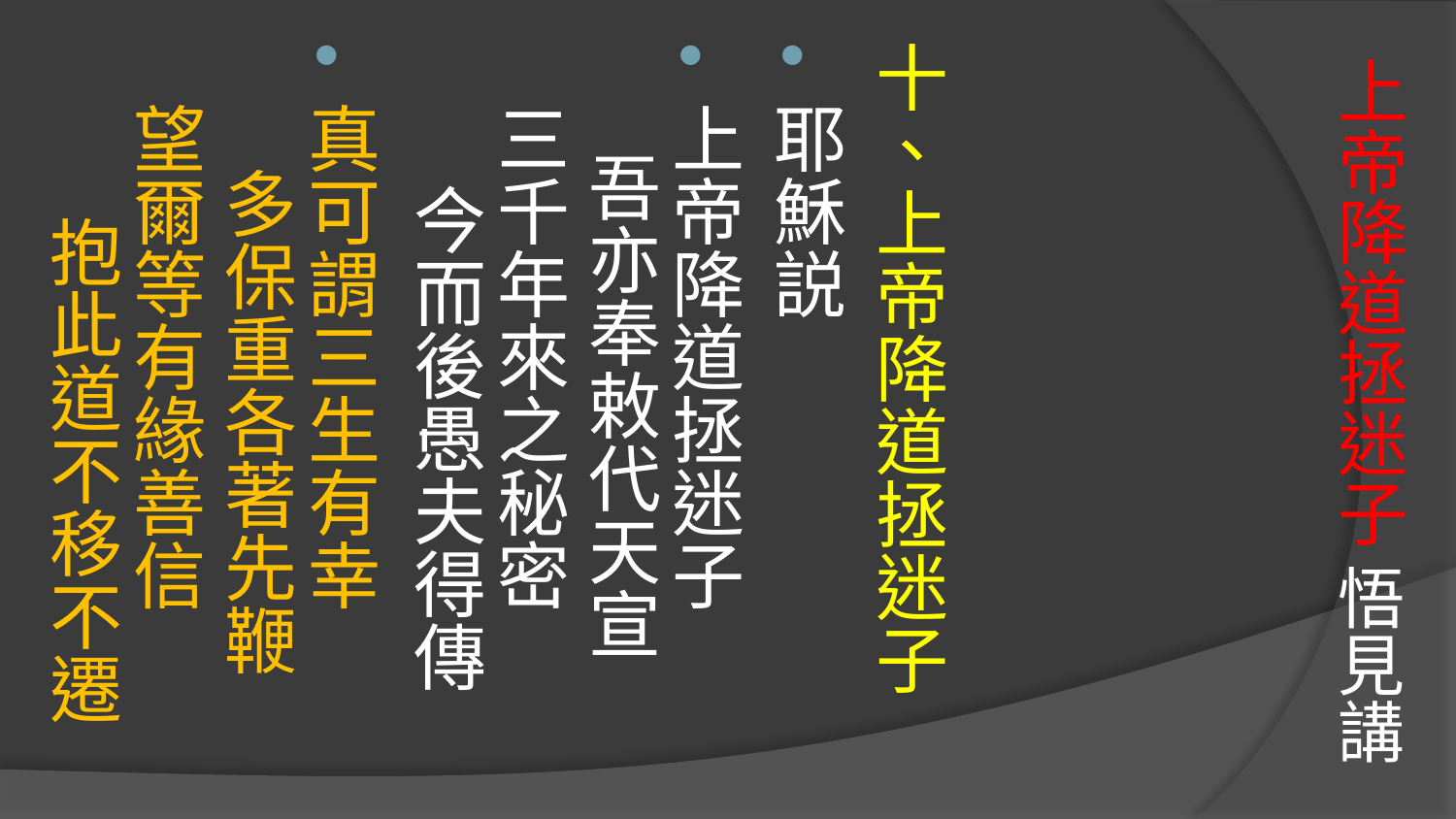

十、上帝降道拯迷子
耶穌説
上帝降道拯迷子　          吾亦奉敕代天宣
三千年來之秘密　            今而後愚夫得傳
真可謂三生有幸　           多保重各著先鞭
望爾等有緣善信　              抱此道不移不遷
# 上帝降道拯迷子 悟見講